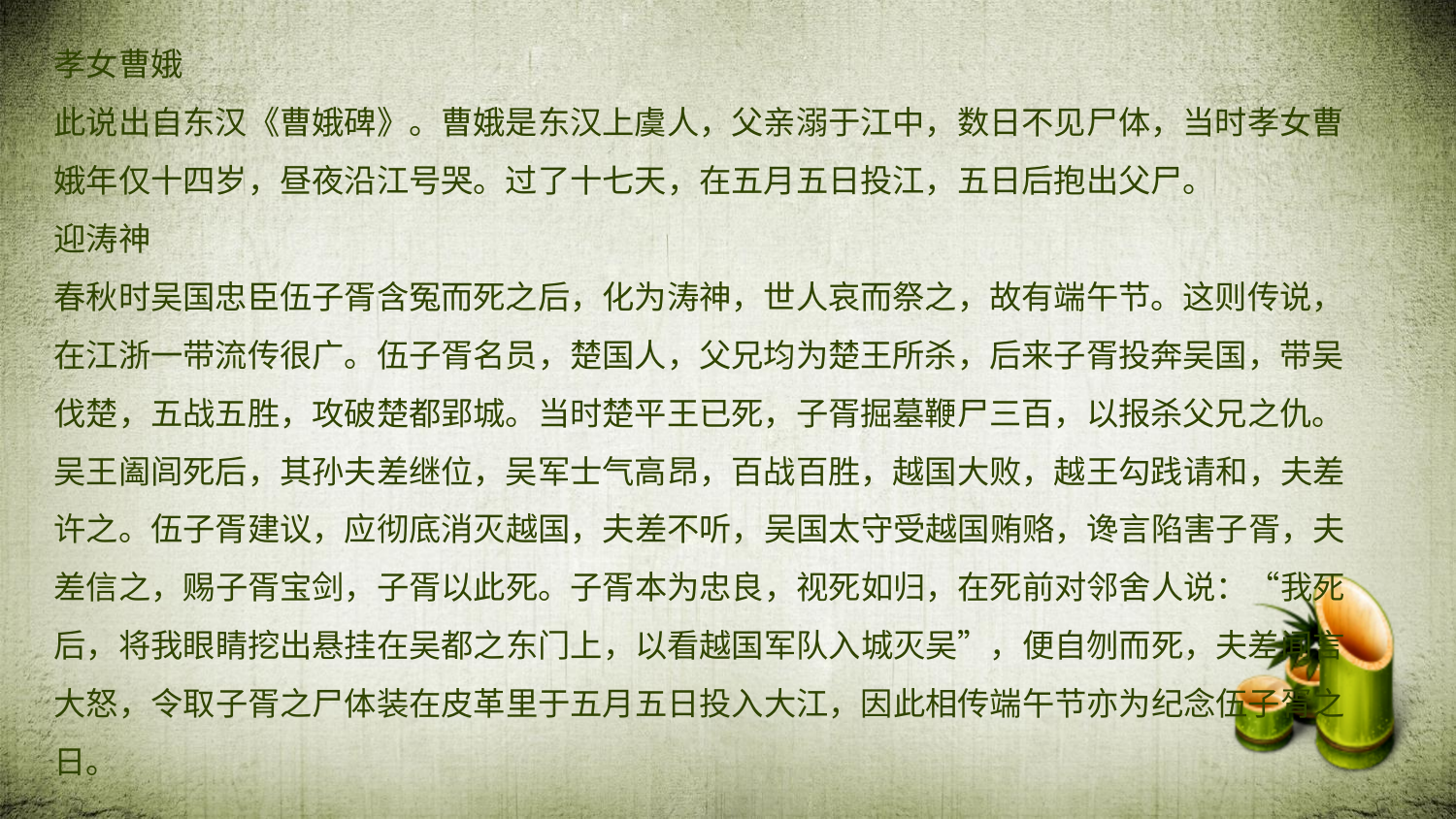

孝女曹娥
此说出自东汉《曹娥碑》。曹娥是东汉上虞人，父亲溺于江中，数日不见尸体，当时孝女曹娥年仅十四岁，昼夜沿江号哭。过了十七天，在五月五日投江，五日后抱出父尸。
迎涛神
春秋时吴国忠臣伍子胥含冤而死之后，化为涛神，世人哀而祭之，故有端午节。这则传说，在江浙一带流传很广。伍子胥名员，楚国人，父兄均为楚王所杀，后来子胥投奔吴国，带吴伐楚，五战五胜，攻破楚都郢城。当时楚平王已死，子胥掘墓鞭尸三百，以报杀父兄之仇。吴王阖闾死后，其孙夫差继位，吴军士气高昂，百战百胜，越国大败，越王勾践请和，夫差许之。伍子胥建议，应彻底消灭越国，夫差不听，吴国太守受越国贿赂，谗言陷害子胥，夫差信之，赐子胥宝剑，子胥以此死。子胥本为忠良，视死如归，在死前对邻舍人说：“我死后，将我眼睛挖出悬挂在吴都之东门上，以看越国军队入城灭吴”，便自刎而死，夫差闻言大怒，令取子胥之尸体装在皮革里于五月五日投入大江，因此相传端午节亦为纪念伍子胥之日。